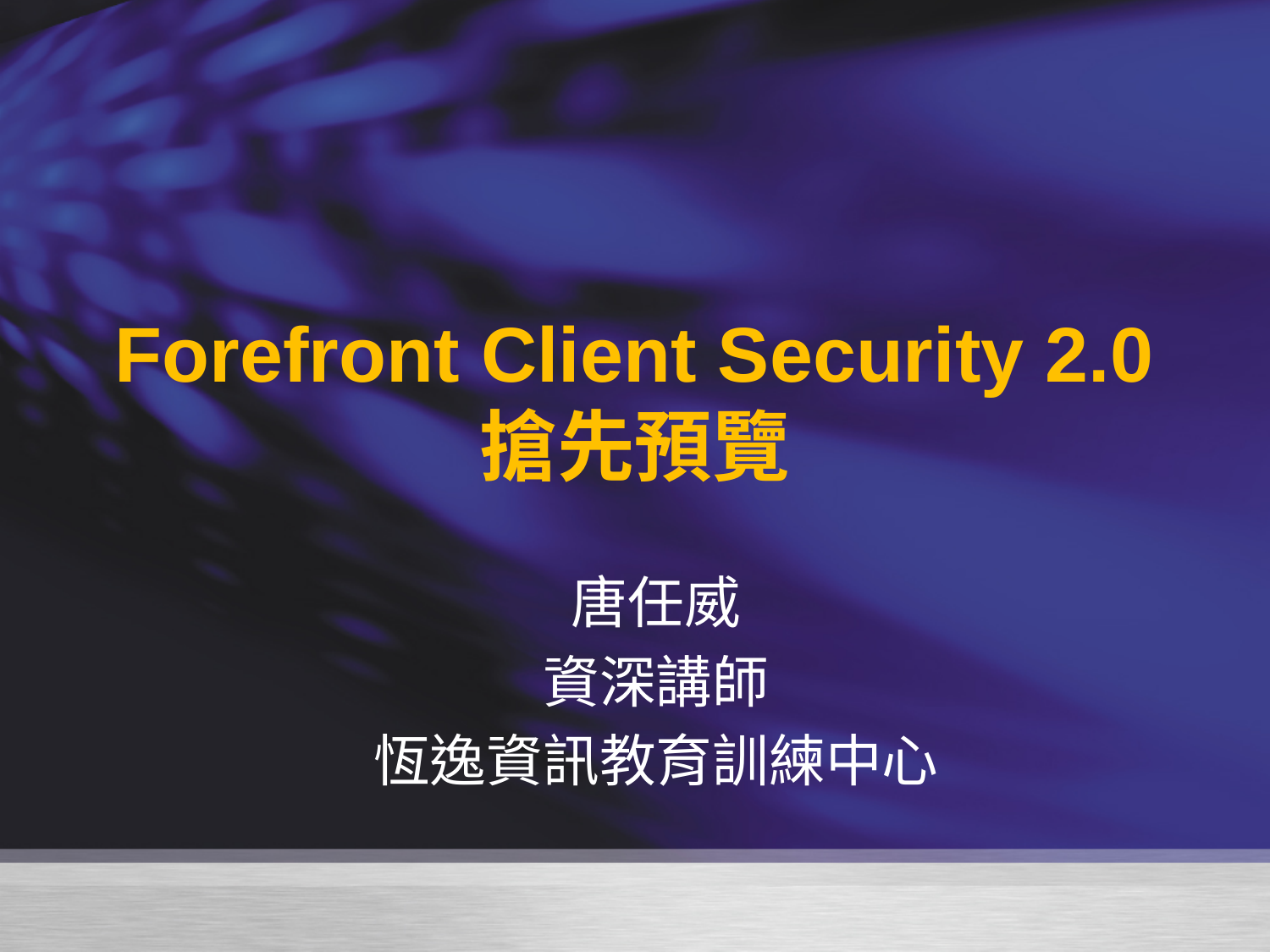

# Forefront Client Security 2.0 搶先預覽
唐任威
資深講師
恆逸資訊教育訓練中心